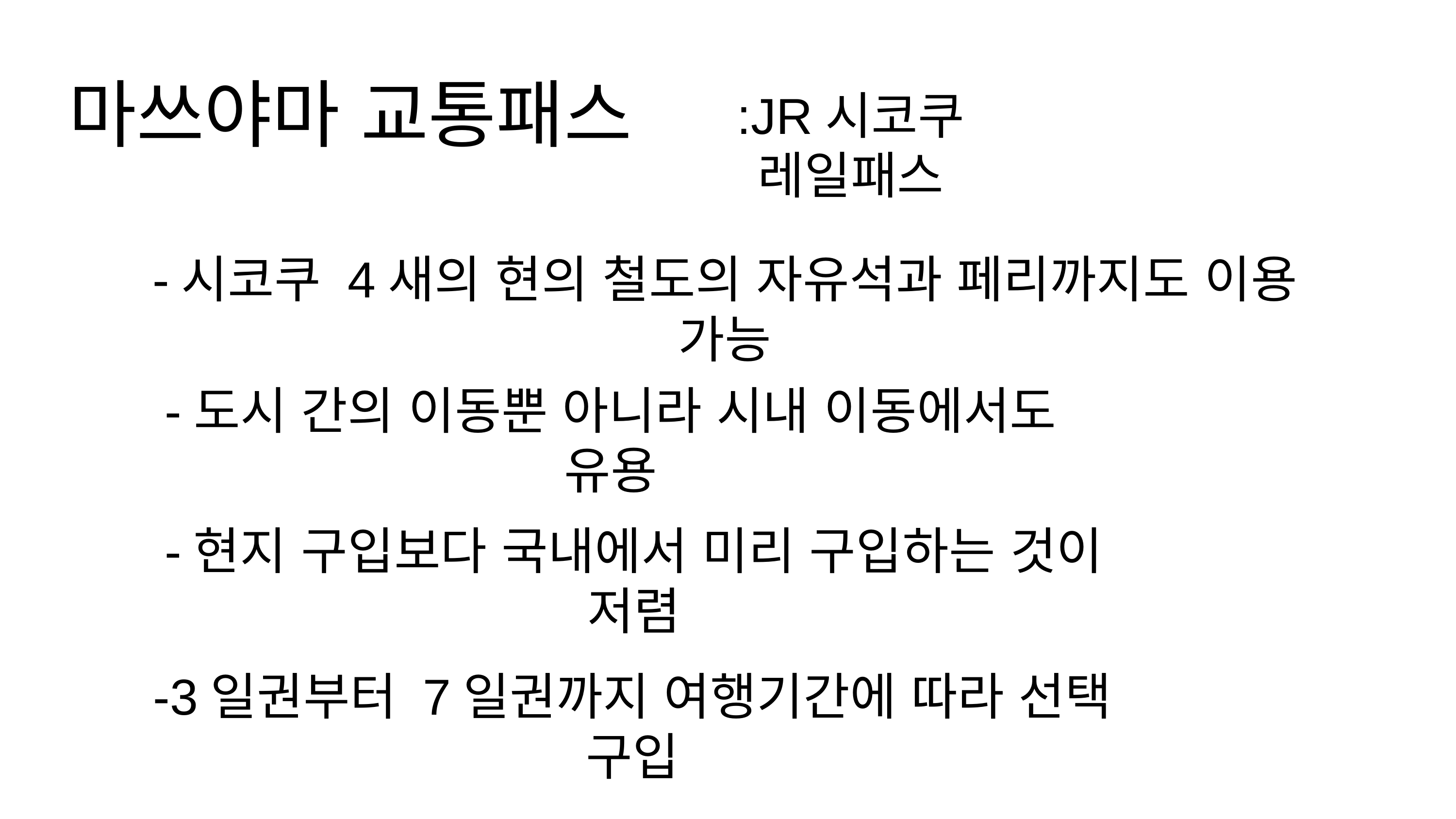

마쓰야마 교통패스
:JR시코쿠 레일패스
-시코쿠 4새의 현의 철도의 자유석과 페리까지도 이용 가능
-도시 간의 이동뿐 아니라 시내 이동에서도 유용
-현지 구입보다 국내에서 미리 구입하는 것이 저렴
-3일권부터 7일권까지 여행기간에 따라 선택 구입